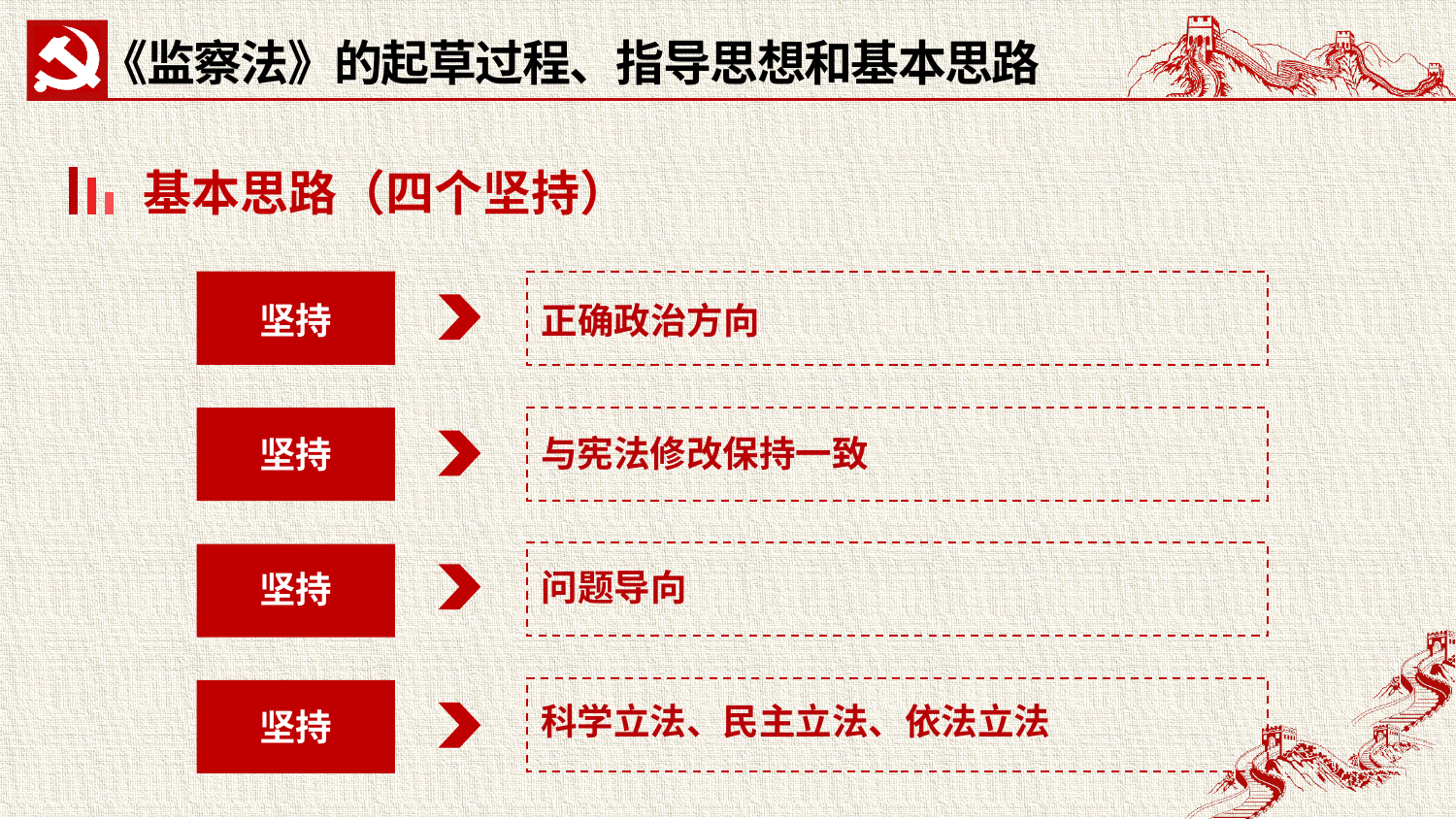

《监察法》的起草过程、指导思想和基本思路
基本思路（四个坚持）

坚持

正确政治方向

与宪法修改保持一致

坚持

问题导向

坚持

科学立法、民主立法、依法立法

坚持